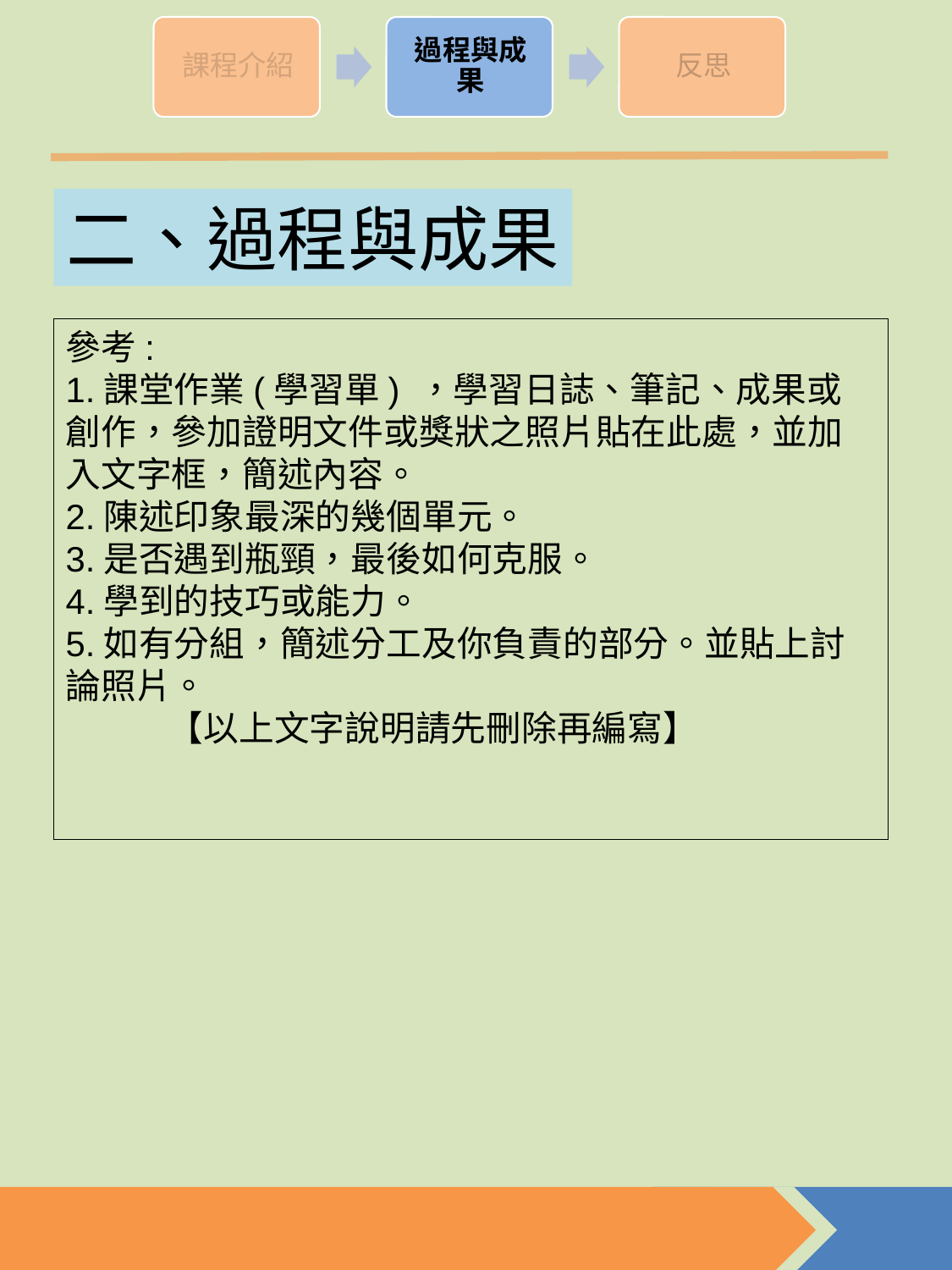

課程介紹

過程與成果

反思
二、過程與成果
參考:
1.課堂作業(學習單) ，學習日誌、筆記、成果或創作，參加證明文件或獎狀之照片貼在此處，並加入文字框，簡述內容。
2.陳述印象最深的幾個單元。
3.是否遇到瓶頸，最後如何克服。
4.學到的技巧或能力。
5.如有分組，簡述分工及你負責的部分。並貼上討論照片。
            【以上文字說明請先刪除再編寫】